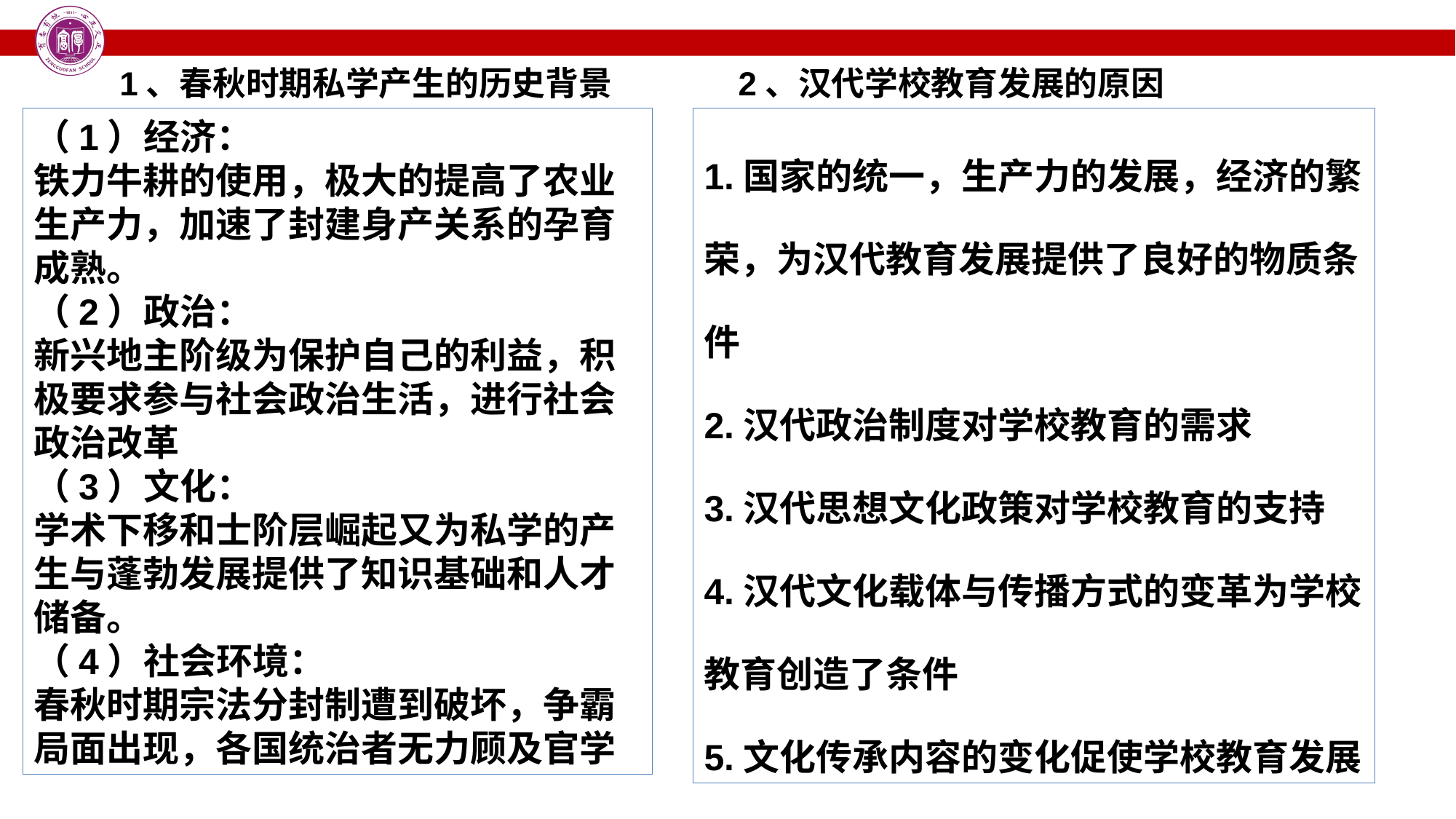

1、春秋时期私学产生的历史背景
2、汉代学校教育发展的原因
（1）经济：
铁力牛耕的使用，极大的提高了农业生产力，加速了封建身产关系的孕育成熟。
（2）政治：
新兴地主阶级为保护自己的利益，积极要求参与社会政治生活，进行社会政治改革
（3）文化：
学术下移和士阶层崛起又为私学的产生与蓬勃发展提供了知识基础和人才储备。
（4）社会环境：
春秋时期宗法分封制遭到破坏，争霸局面出现，各国统治者无力顾及官学
1.国家的统一，生产力的发展，经济的繁荣，为汉代教育发展提供了良好的物质条件
2.汉代政治制度对学校教育的需求
3.汉代思想文化政策对学校教育的支持
4.汉代文化载体与传播方式的变革为学校教育创造了条件
5.文化传承内容的变化促使学校教育发展